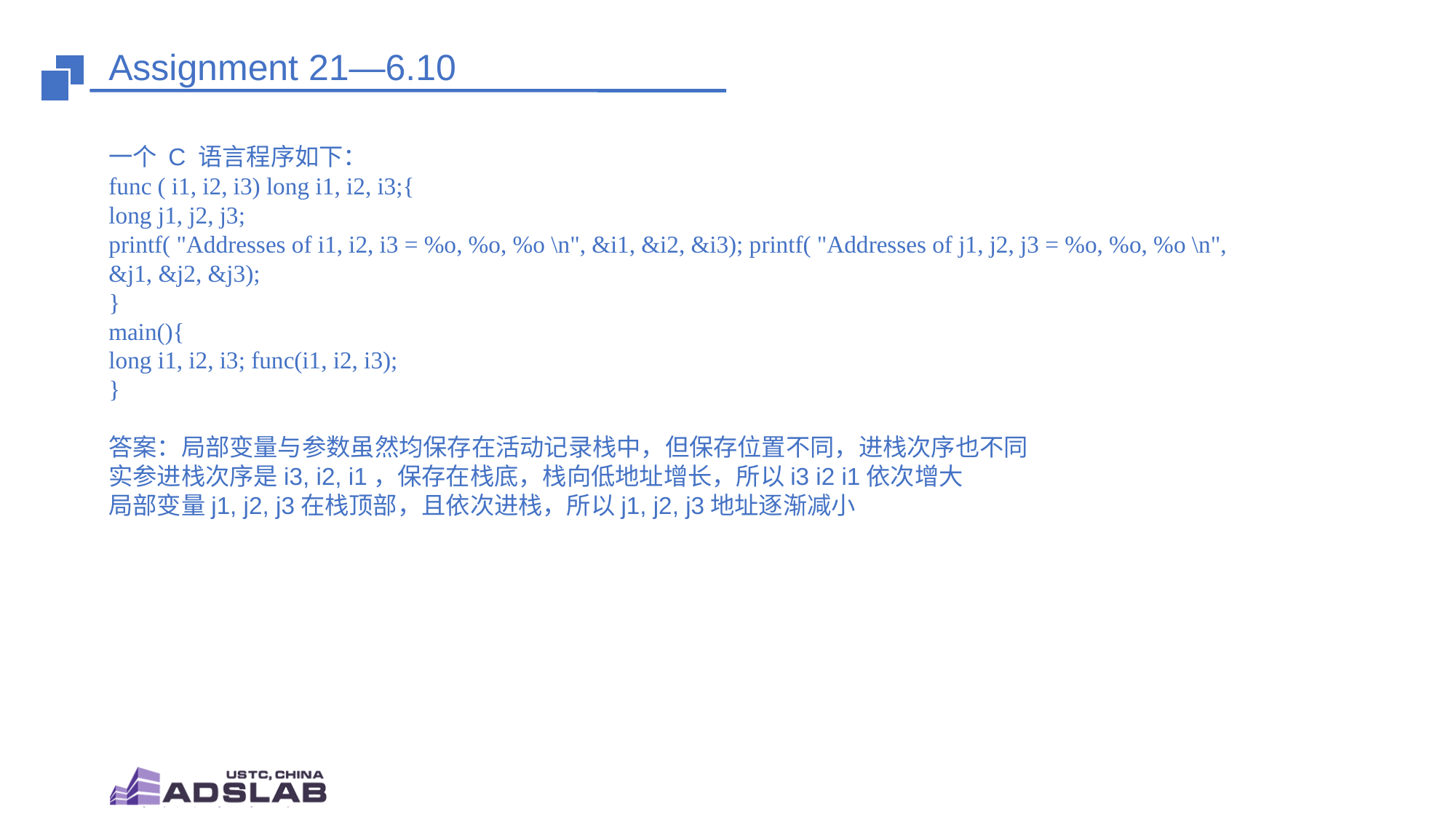

# Assignment 21—6.10
一个 C 语言程序如下：
func ( i1, i2, i3) long i1, i2, i3;{
long j1, j2, j3;
printf( "Addresses of i1, i2, i3 = %o, %o, %o \n", &i1, &i2, &i3); printf( "Addresses of j1, j2, j3 = %o, %o, %o \n", &j1, &j2, &j3);
}
main(){
long i1, i2, i3; func(i1, i2, i3);
}

答案：局部变量与参数虽然均保存在活动记录栈中，但保存位置不同，进栈次序也不同
实参进栈次序是i3, i2, i1，保存在栈底，栈向低地址增长，所以i3 i2 i1依次增大
局部变量j1, j2, j3在栈顶部，且依次进栈，所以j1, j2, j3地址逐渐减小